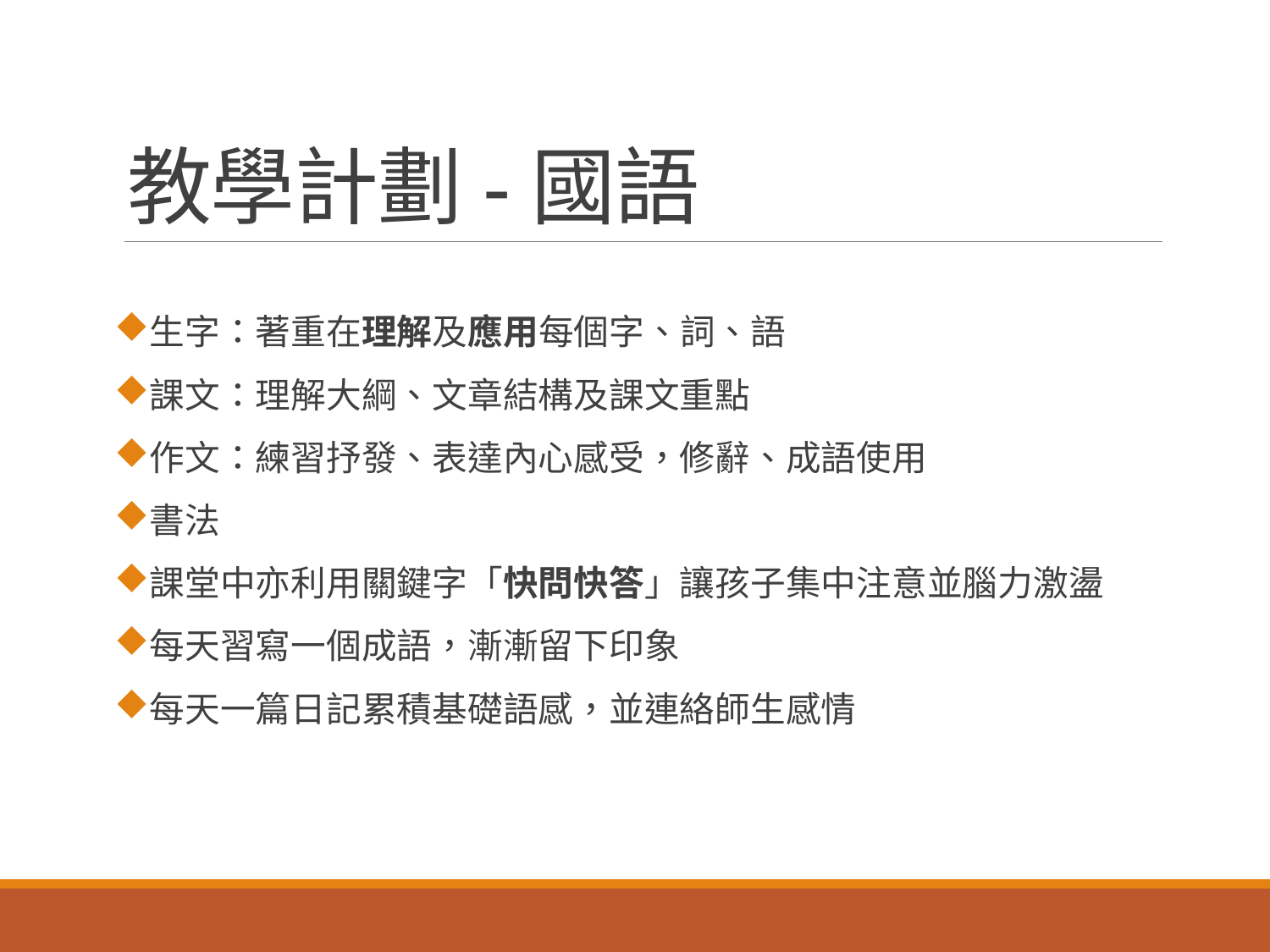

# 教學計劃-國語

生字：著重在理解及應用每個字、詞、語
課文：理解大綱、文章結構及課文重點
作文：練習抒發、表達內心感受，修辭、成語使用
書法
課堂中亦利用關鍵字「快問快答」讓孩子集中注意並腦力激盪
每天習寫一個成語，漸漸留下印象
每天一篇日記累積基礎語感，並連絡師生感情